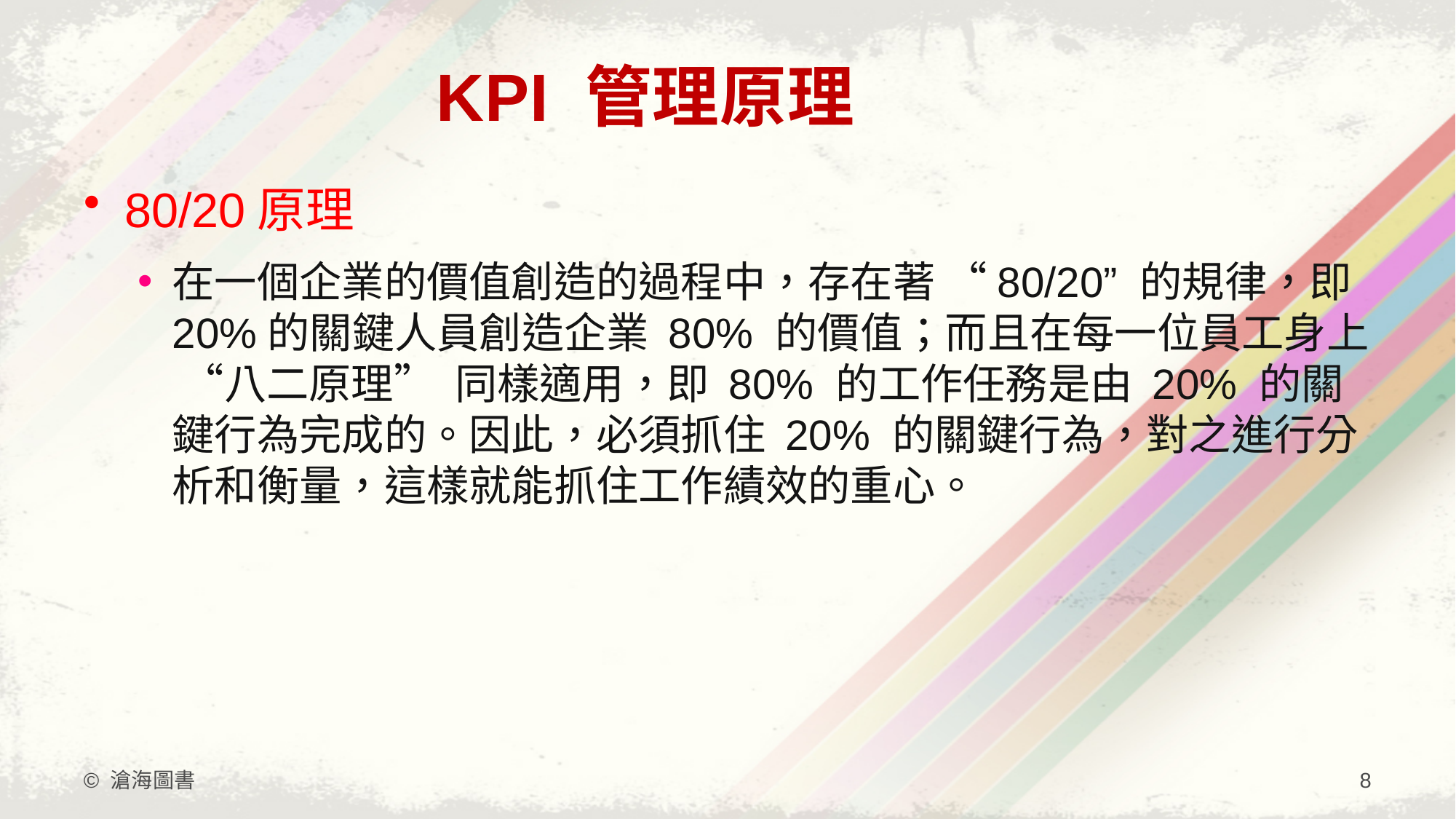

# KPI 管理原理
80/20原理
在一個企業的價值創造的過程中，存在著 “80/20” 的規律，即20%的關鍵人員創造企業 80% 的價值；而且在每一位員工身上  “八二原理”  同樣適用，即 80% 的工作任務是由 20% 的關鍵行為完成的。因此，必須抓住 20% 的關鍵行為，對之進行分析和衡量，這樣就能抓住工作績效的重心。
© 滄海圖書
8